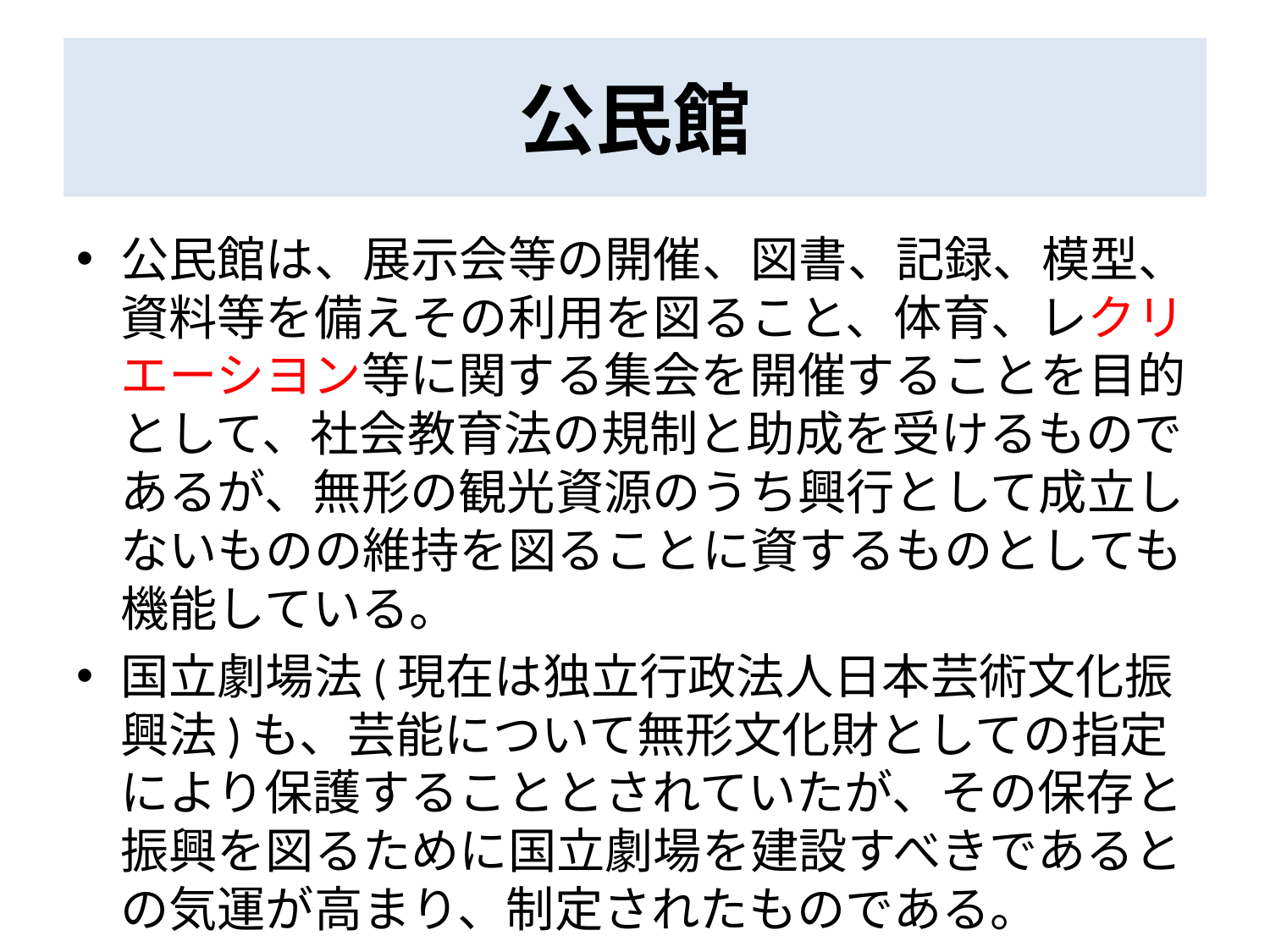

# 公民館
公民館は、展示会等の開催、図書、記録、模型、資料等を備えその利用を図ること、体育、レクリエーシヨン等に関する集会を開催することを目的として、社会教育法の規制と助成を受けるものであるが、無形の観光資源のうち興行として成立しないものの維持を図ることに資するものとしても機能している。
国立劇場法(現在は独立行政法人日本芸術文化振興法)も、芸能について無形文化財としての指定により保護することとされていたが、その保存と振興を図るために国立劇場を建設すべきであるとの気運が高まり、制定されたものである。